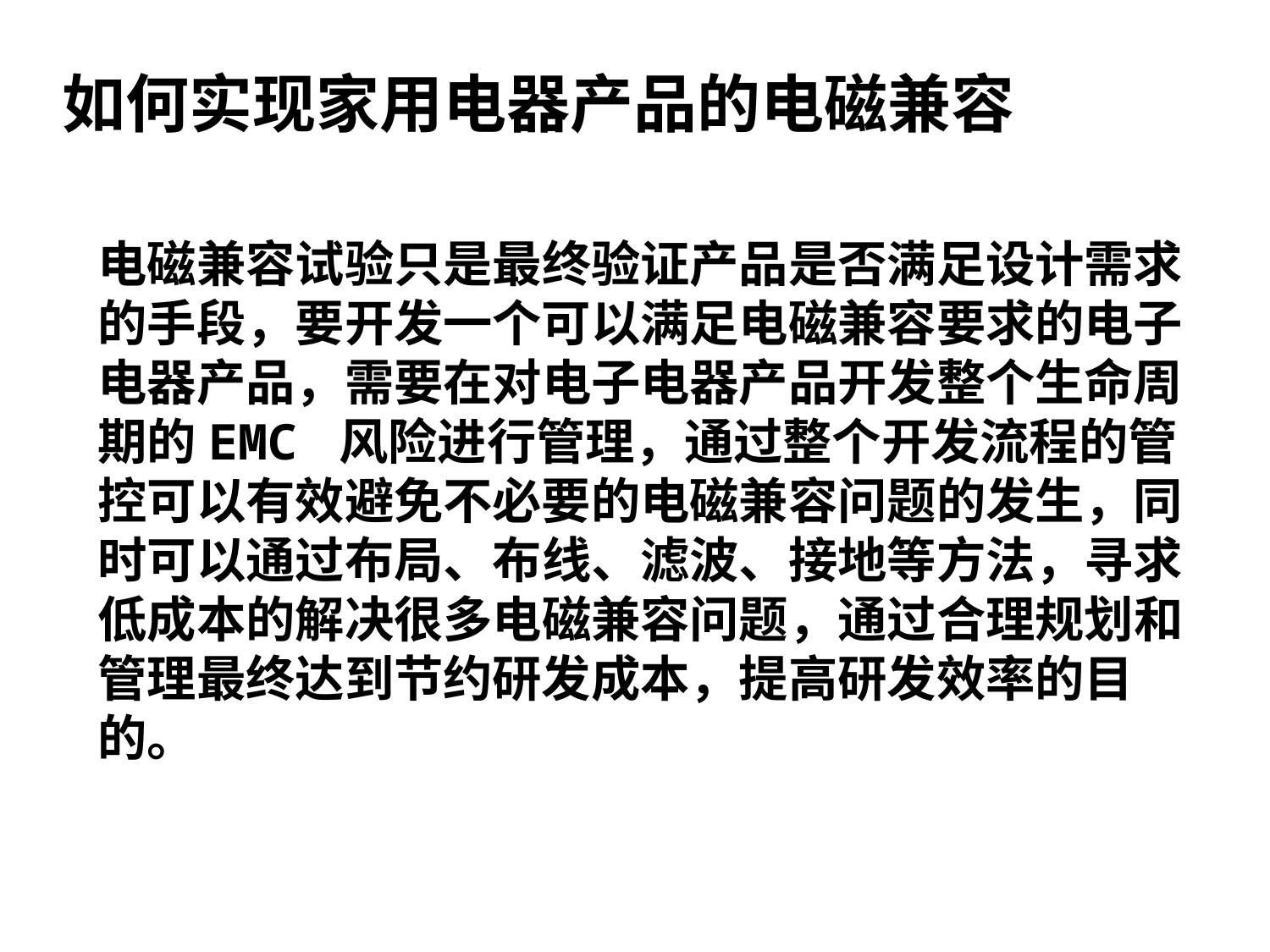

# 如何实现家用电器产品的电磁兼容
电磁兼容试验只是最终验证产品是否满足设计需求的手段，要开发一个可以满足电磁兼容要求的电子电器产品，需要在对电子电器产品开发整个生命周期的EMC 风险进行管理，通过整个开发流程的管控可以有效避免不必要的电磁兼容问题的发生，同时可以通过布局、布线、滤波、接地等方法，寻求低成本的解决很多电磁兼容问题，通过合理规划和管理最终达到节约研发成本，提高研发效率的目的。
30